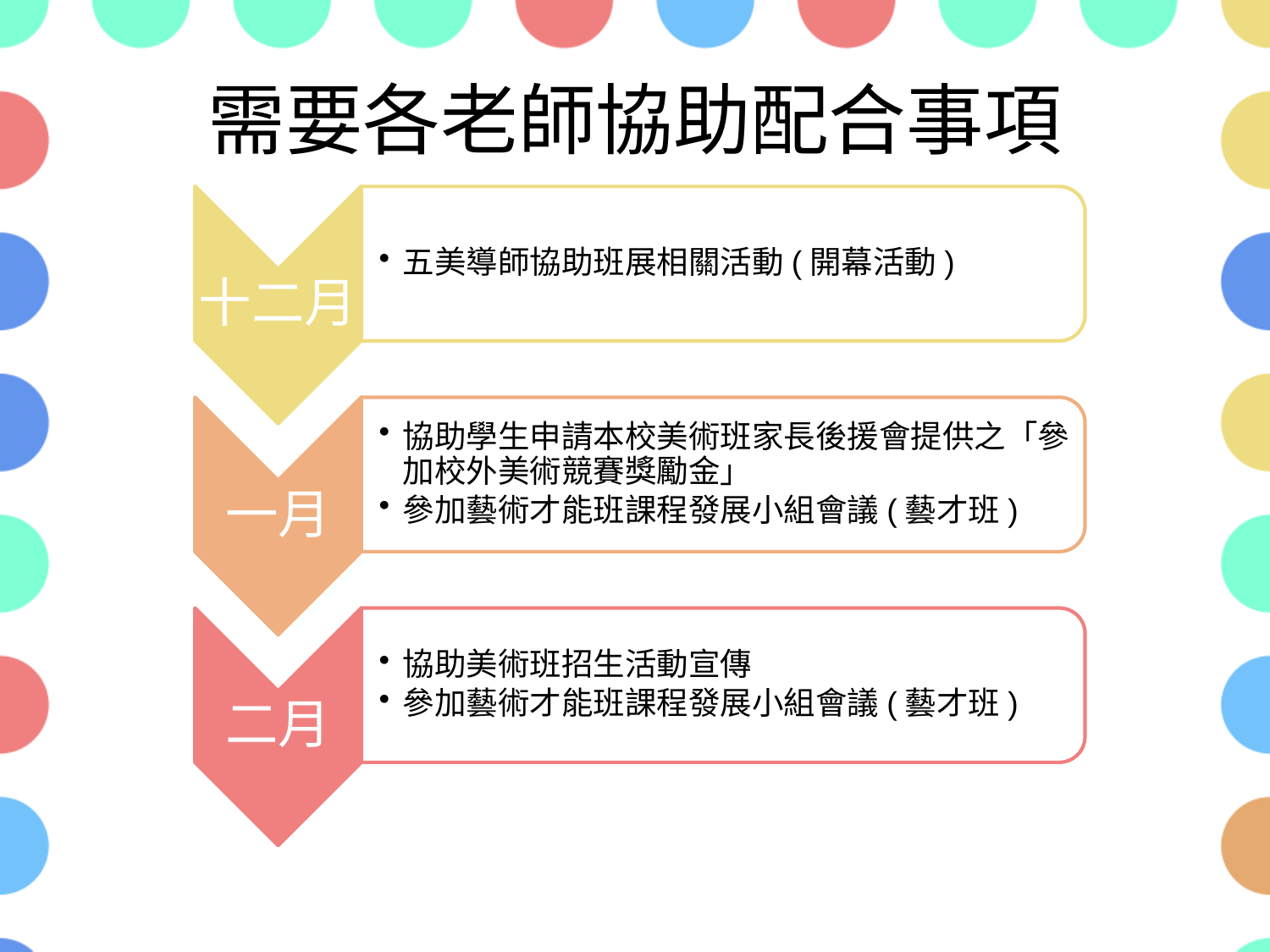

# 需要各老師協助配合事項
十二月
五美導師協助班展相關活動(開幕活動)
一月
協助學生申請本校美術班家長後援會提供之「參加校外美術競賽獎勵金」
參加藝術才能班課程發展小組會議(藝才班)
二月
協助美術班招生活動宣傳
參加藝術才能班課程發展小組會議(藝才班)